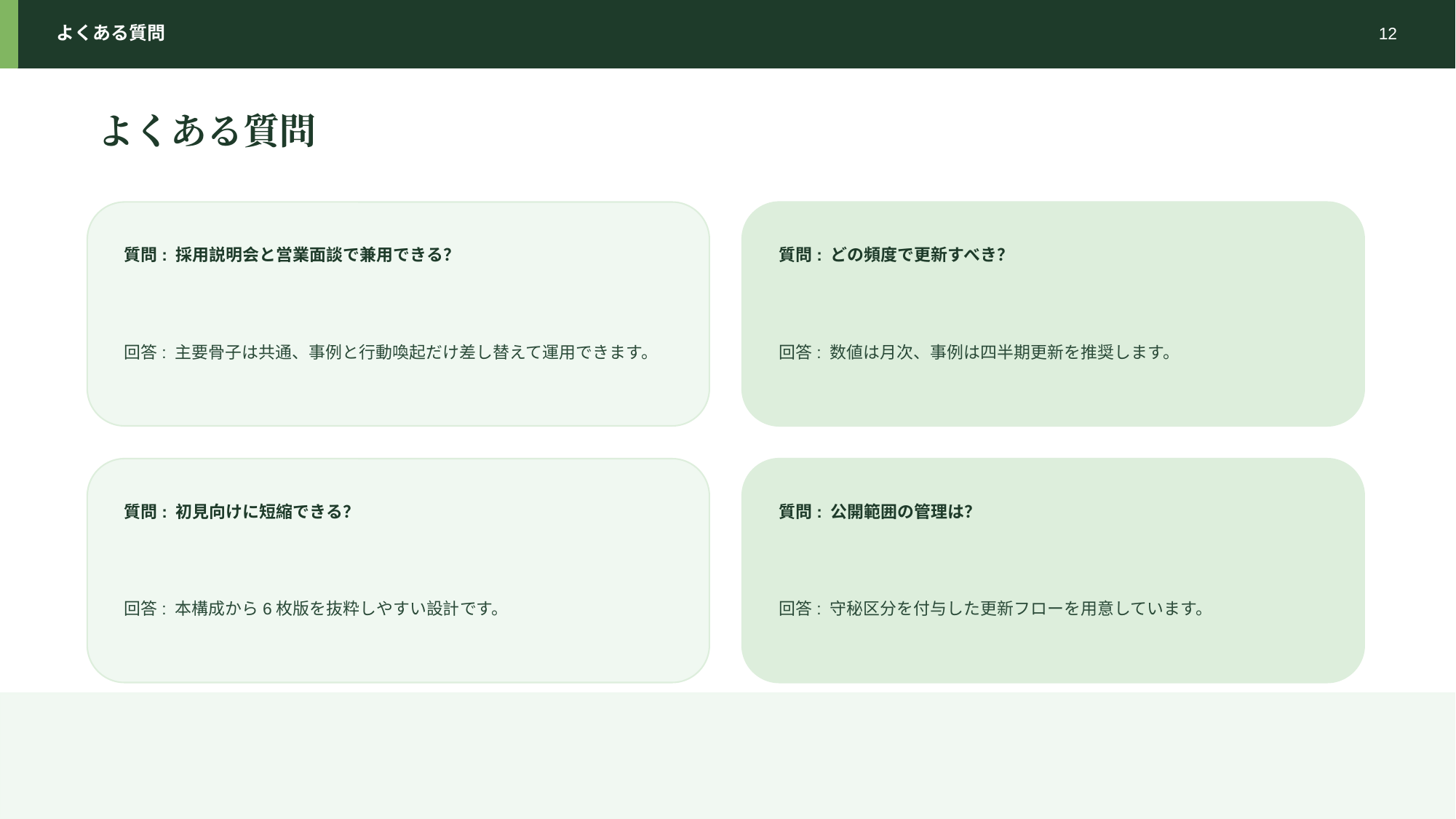

よくある質問
12
よくある質問

質問: 採用説明会と営業面談で兼用できる？
質問: どの頻度で更新すべき？
回答: 主要骨子は共通、事例と行動喚起だけ差し替えて運用できます。
回答: 数値は月次、事例は四半期更新を推奨します。

質問: 初見向けに短縮できる？
質問: 公開範囲の管理は？
回答: 本構成から6枚版を抜粋しやすい設計です。
回答: 守秘区分を付与した更新フローを用意しています。